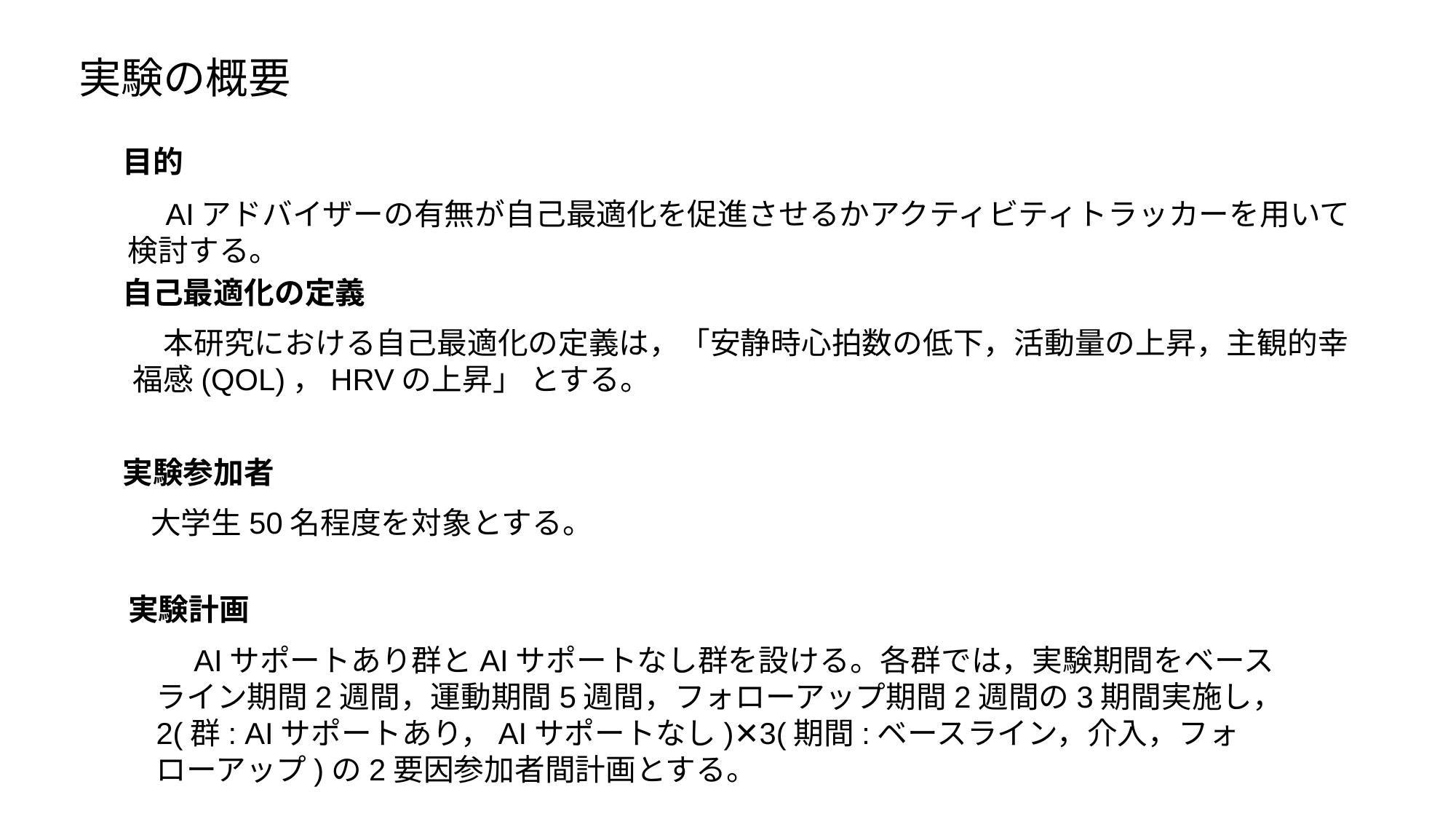

実験の概要
目的
　AIアドバイザーの有無が自己最適化を促進させるかアクティビティトラッカーを用いて検討する。
自己最適化の定義
　本研究における自己最適化の定義は，「安静時心拍数の低下，活動量の上昇，主観的幸福感(QOL)，HRVの上昇」 とする。
実験参加者
大学生50名程度を対象とする。
実験計画
　AIサポートあり群とAIサポートなし群を設ける。各群では，実験期間をベースライン期間2週間，運動期間5週間，フォローアップ期間2週間の3期間実施し，2(群: AIサポートあり，AIサポートなし)✕3(期間:ベースライン，介入，フォローアップ)の2要因参加者間計画とする。